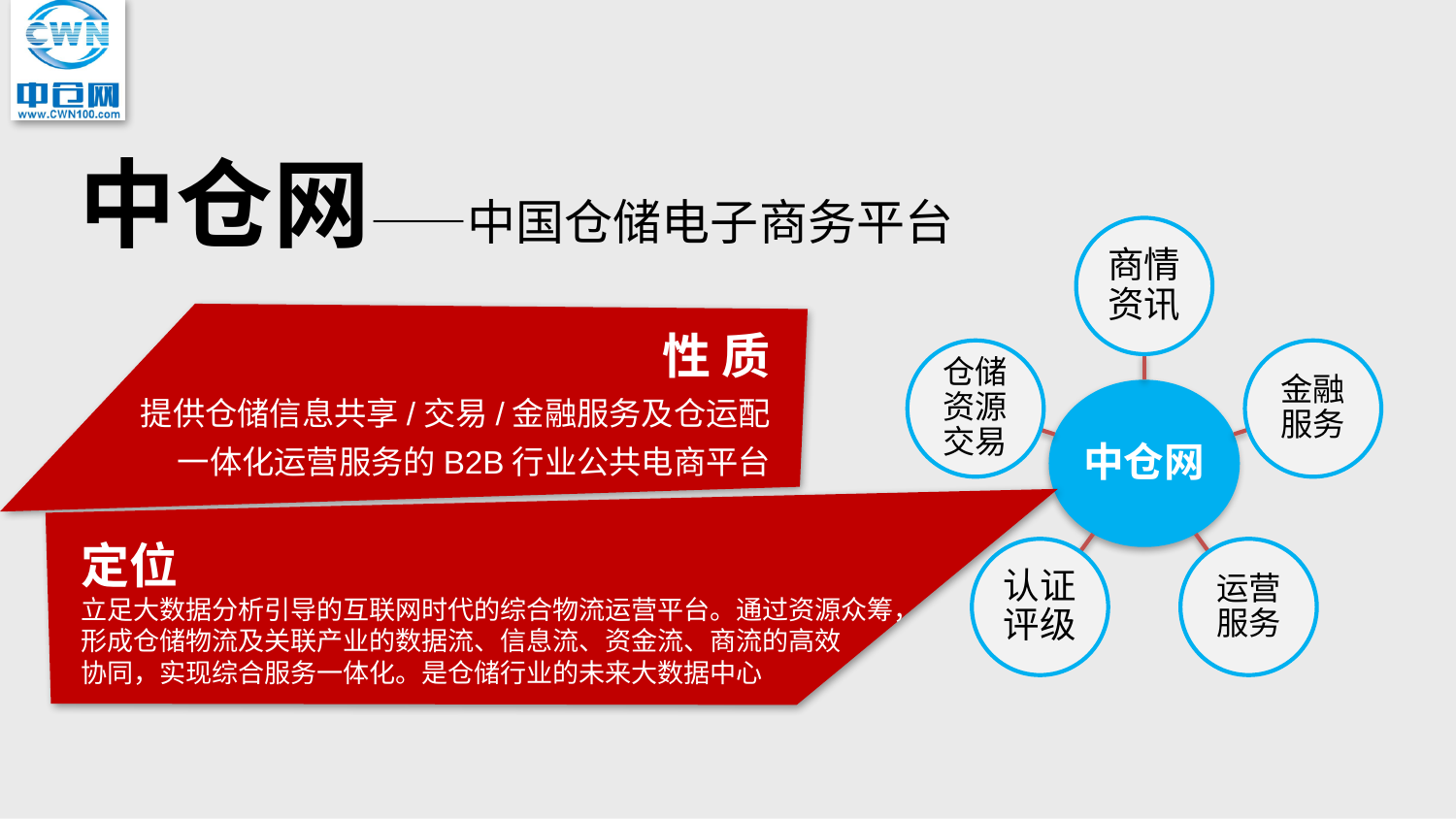

中仓网——中国仓储电子商务平台
中仓网

商情资讯

金融服务

运营服务

认证评级

仓储资源交易

性 质
提供仓储信息共享/交易/金融服务及仓运配
一体化运营服务的B2B行业公共电商平台

定位
立足大数据分析引导的互联网时代的综合物流运营平台。通过资源众筹，
形成仓储物流及关联产业的数据流、信息流、资金流、商流的高效
协同，实现综合服务一体化。是仓储行业的未来大数据中心